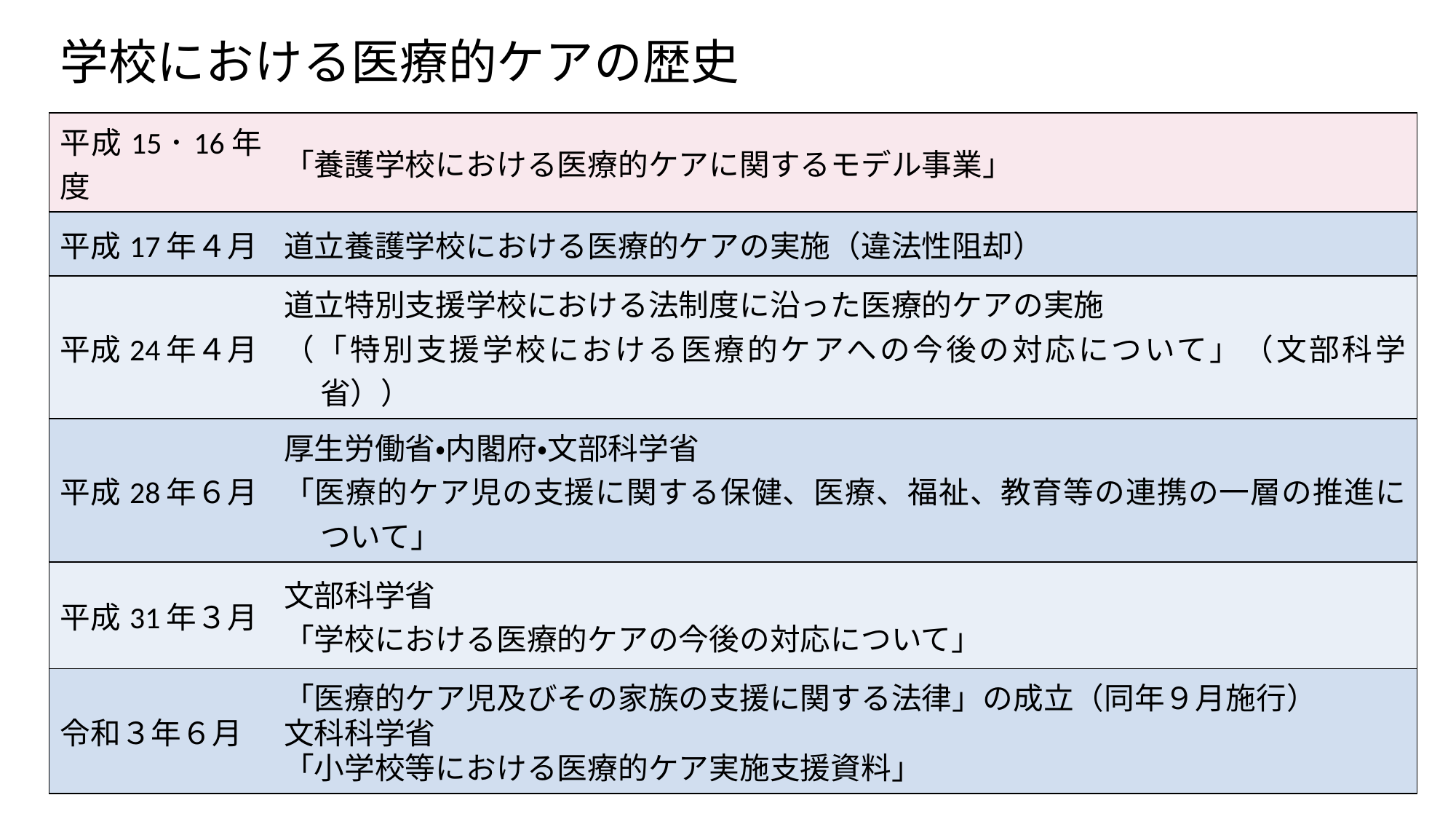

# 学校における医療的ケアの歴史
| 平成15･16年度 | 「養護学校における医療的ケアに関するモデル事業」 |
| --- | --- |
| 平成17年４月 | 道立養護学校における医療的ケアの実施（違法性阻却） |
| 平成24年４月 | 道立特別支援学校における法制度に沿った医療的ケアの実施 （「特別支援学校における医療的ケアへの今後の対応について」（文部科学省）） |
| 平成28年６月 | 厚生労働省・内閣府・文部科学省 「医療的ケア児の支援に関する保健、医療、福祉、教育等の連携の一層の推進について」 |
| 平成31年３月 | 文部科学省 「学校における医療的ケアの今後の対応について」 |
| 令和３年６月 | 「医療的ケア児及びその家族の支援に関する法律」の成立（同年９月施行） 文科科学省 「小学校等における医療的ケア実施支援資料」 |